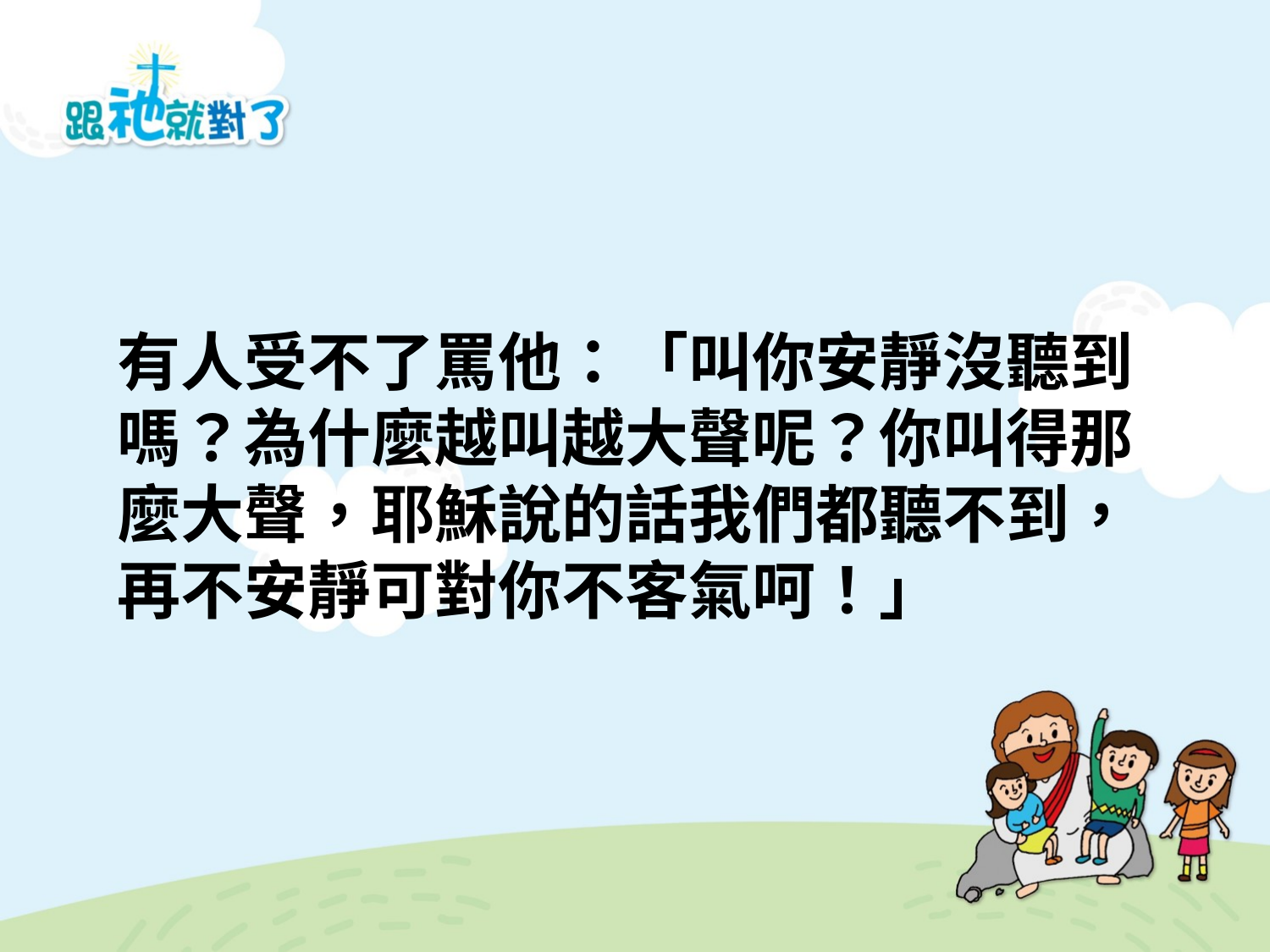

有人受不了罵他：「叫你安靜沒聽到嗎？為什麼越叫越大聲呢？你叫得那麼大聲，耶穌說的話我們都聽不到，再不安靜可對你不客氣呵！」